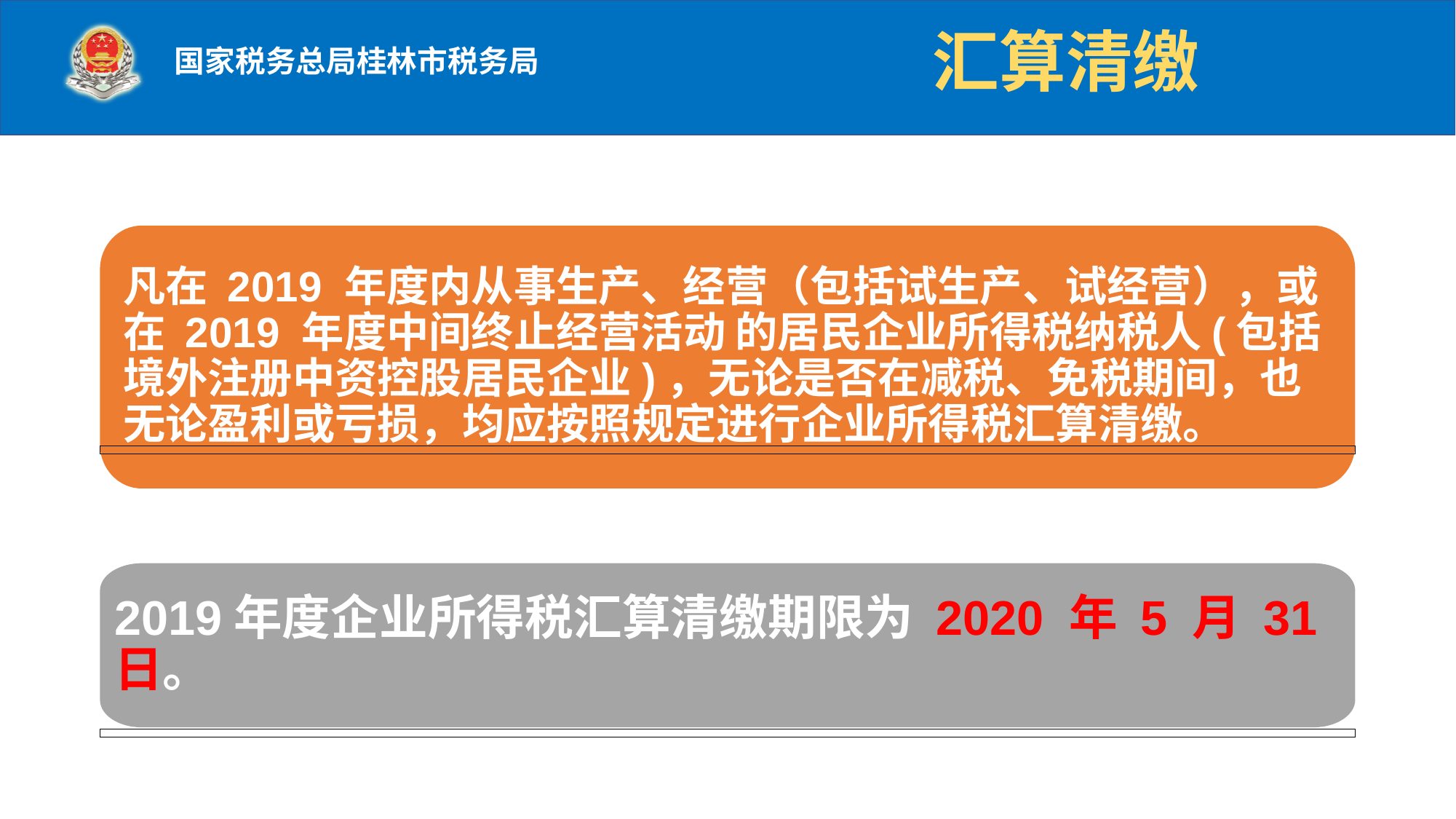

汇算清缴
凡在 2019 年度内从事生产、经营（包括试生产、试经营），或在 2019 年度中间终止经营活动 的居民企业所得税纳税人(包括境外注册中资控股居民企业)，无论是否在减税、免税期间，也无论盈利或亏损，均应按照规定进行企业所得税汇算清缴。

2019年度企业所得税汇算清缴期限为 2020 年 5 月 31 日。